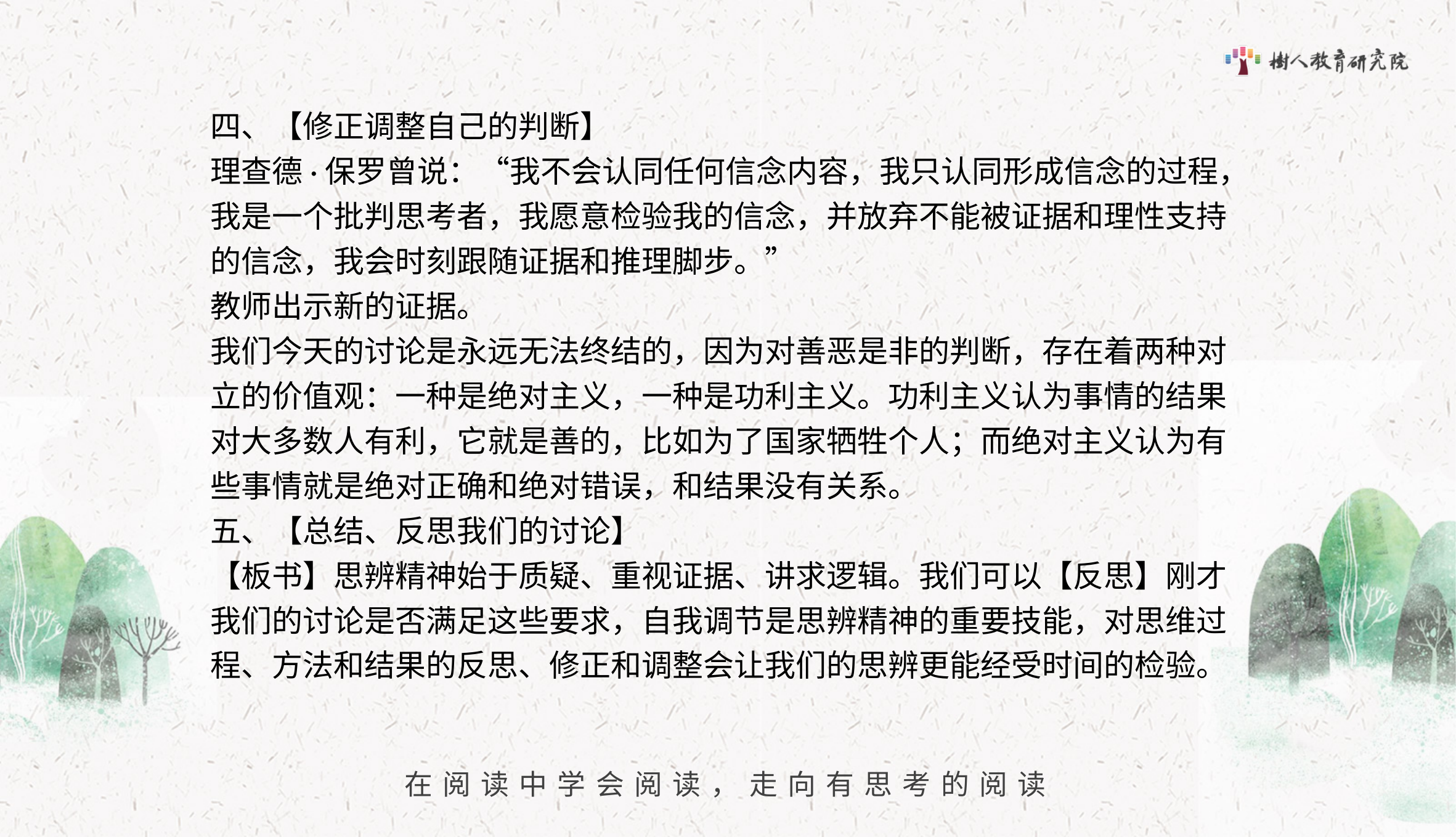

四、【修正调整自己的判断】
理查德·保罗曾说：“我不会认同任何信念内容，我只认同形成信念的过程，我是一个批判思考者，我愿意检验我的信念，并放弃不能被证据和理性支持的信念，我会时刻跟随证据和推理脚步。”
教师出示新的证据。
我们今天的讨论是永远无法终结的，因为对善恶是非的判断，存在着两种对立的价值观：一种是绝对主义，一种是功利主义。功利主义认为事情的结果对大多数人有利，它就是善的，比如为了国家牺牲个人；而绝对主义认为有些事情就是绝对正确和绝对错误，和结果没有关系。
五、【总结、反思我们的讨论】
【板书】思辨精神始于质疑、重视证据、讲求逻辑。我们可以【反思】刚才我们的讨论是否满足这些要求，自我调节是思辨精神的重要技能，对思维过程、方法和结果的反思、修正和调整会让我们的思辨更能经受时间的检验。